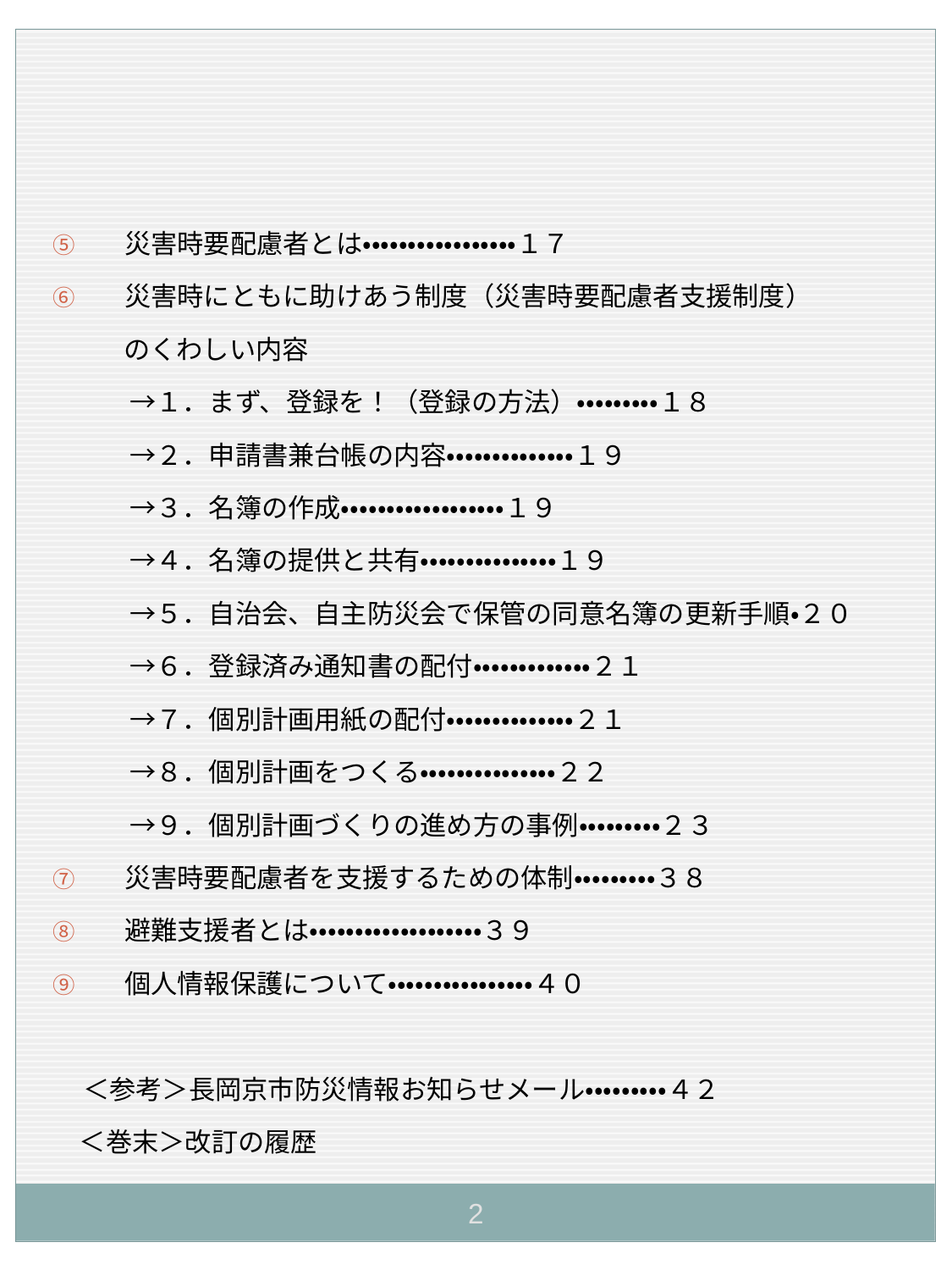

災害時要配慮者とは・・・・・・・・・・・・・・・・・１７
災害時にともに助けあう制度（災害時要配慮者支援制度）
　　   のくわしい内容
　   　 →１．まず、登録を！（登録の方法）・・・・・・・・・１８
　   　 →２．申請書兼台帳の内容・・・・・・・・・・・・・・１９
　　    →３．名簿の作成・・・・・・・・・・・・・・・・・・１９
　　    →４．名簿の提供と共有・・・・・・・・・・・・・・・１９
　　    →５．自治会、自主防災会で保管の同意名簿の更新手順・２０
　　    →６．登録済み通知書の配付・・・・・・・・・・・・・２１
　　    →７．個別計画用紙の配付・・・・・・・・・・・・・・２１
　　    →８．個別計画をつくる・・・・・・・・・・・・・・・２２
　　    →９．個別計画づくりの進め方の事例・・・・・・・・・２３
災害時要配慮者を支援するための体制・・・・・・・・・３８
避難支援者とは・・・・・・・・・・・・・・・・・・・３９
個人情報保護について・・・・・・・・・・・・・・・・４０

    ＜参考＞長岡京市防災情報お知らせメール・・・・・・・・・４２
　＜巻末＞改訂の履歴
2